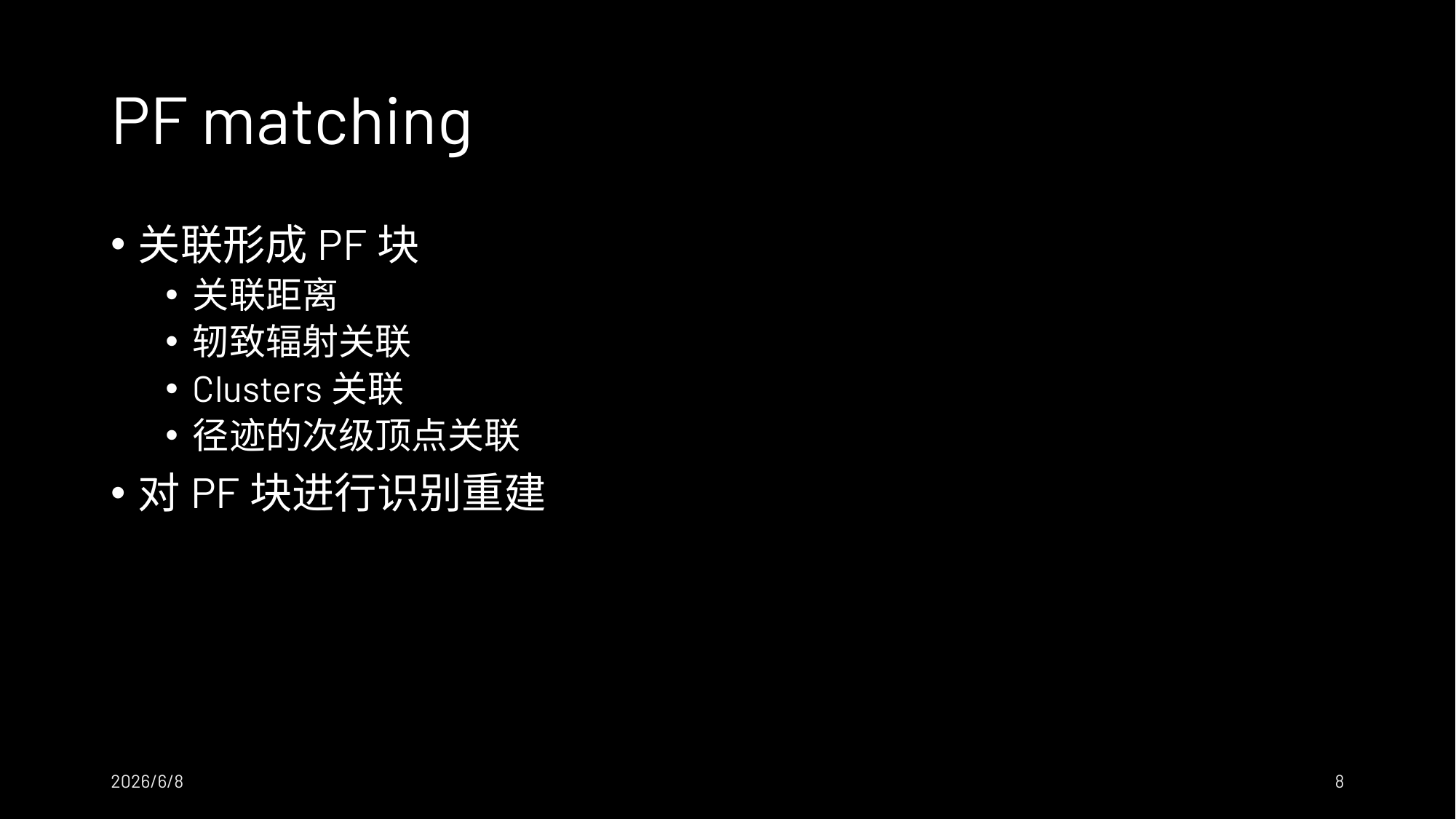

# PF matching
关联形成PF块
关联距离
轫致辐射关联
Clusters关联
径迹的次级顶点关联
对PF块进行识别重建

2026/6/8
8